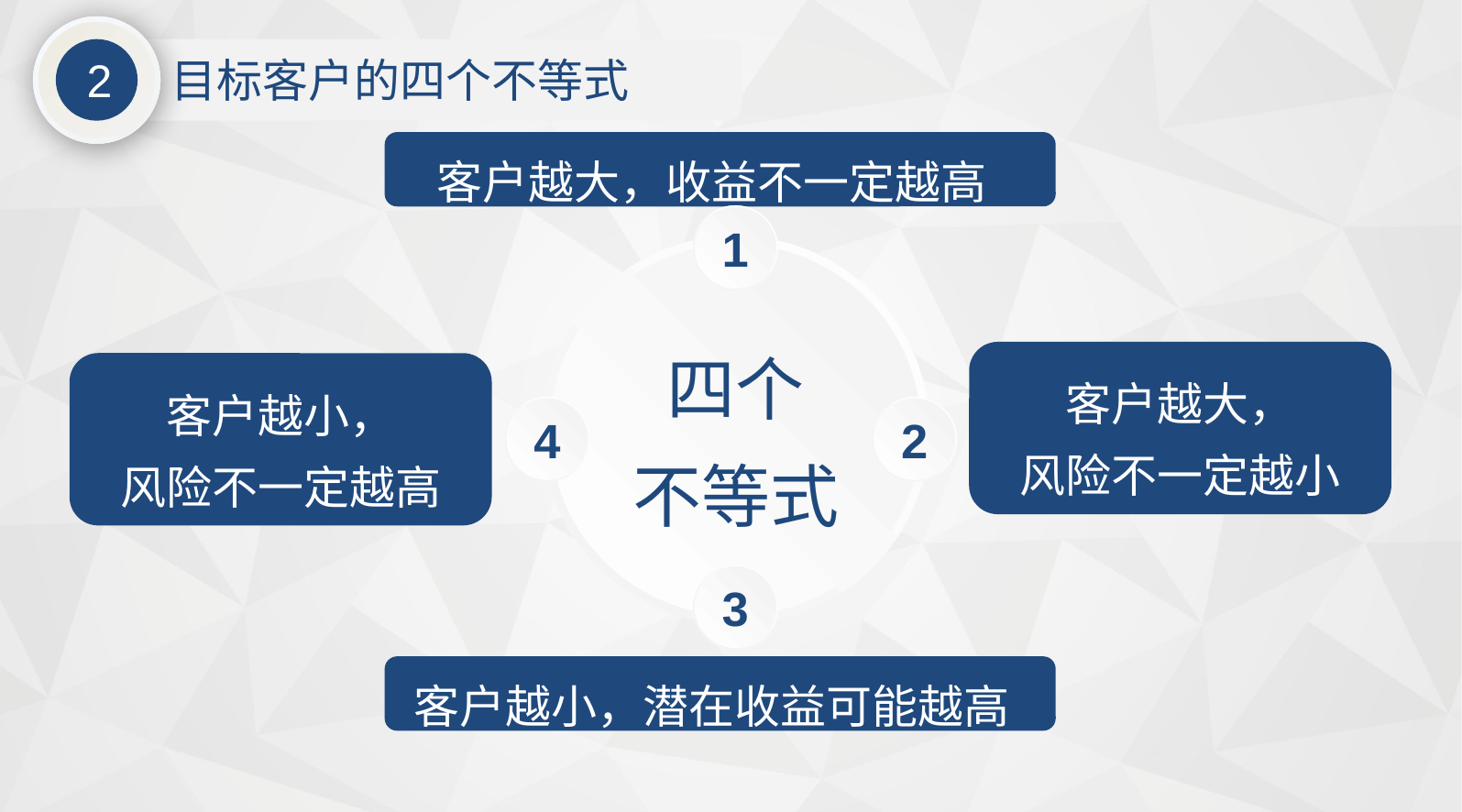

2

目标客户的四个不等式

客户越大，收益不一定越高

1

四个
不等式

4

2

3

客户越大，
风险不一定越小

客户越小，
风险不一定越高

客户越小，潜在收益可能越高